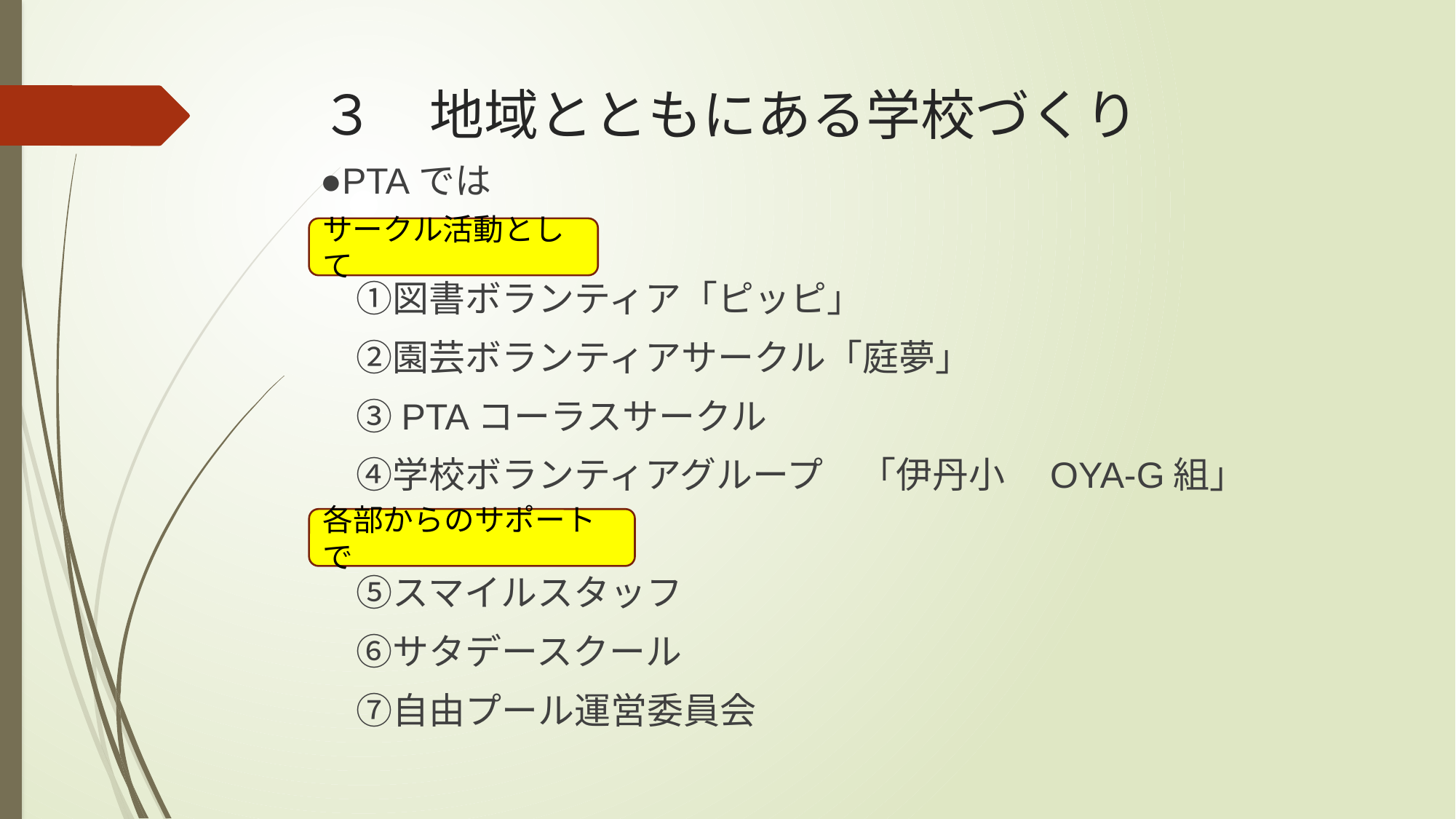

# ３　地域とともにある学校づくり
●PTAでは

　①図書ボランティア「ピッピ」
　②園芸ボランティアサークル「庭夢」
　③PTAコーラスサークル
　④学校ボランティアグループ　「伊丹小　OYA-G組」

　⑤スマイルスタッフ
　⑥サタデースクール
　⑦自由プール運営委員会
サークル活動として
各部からのサポートで